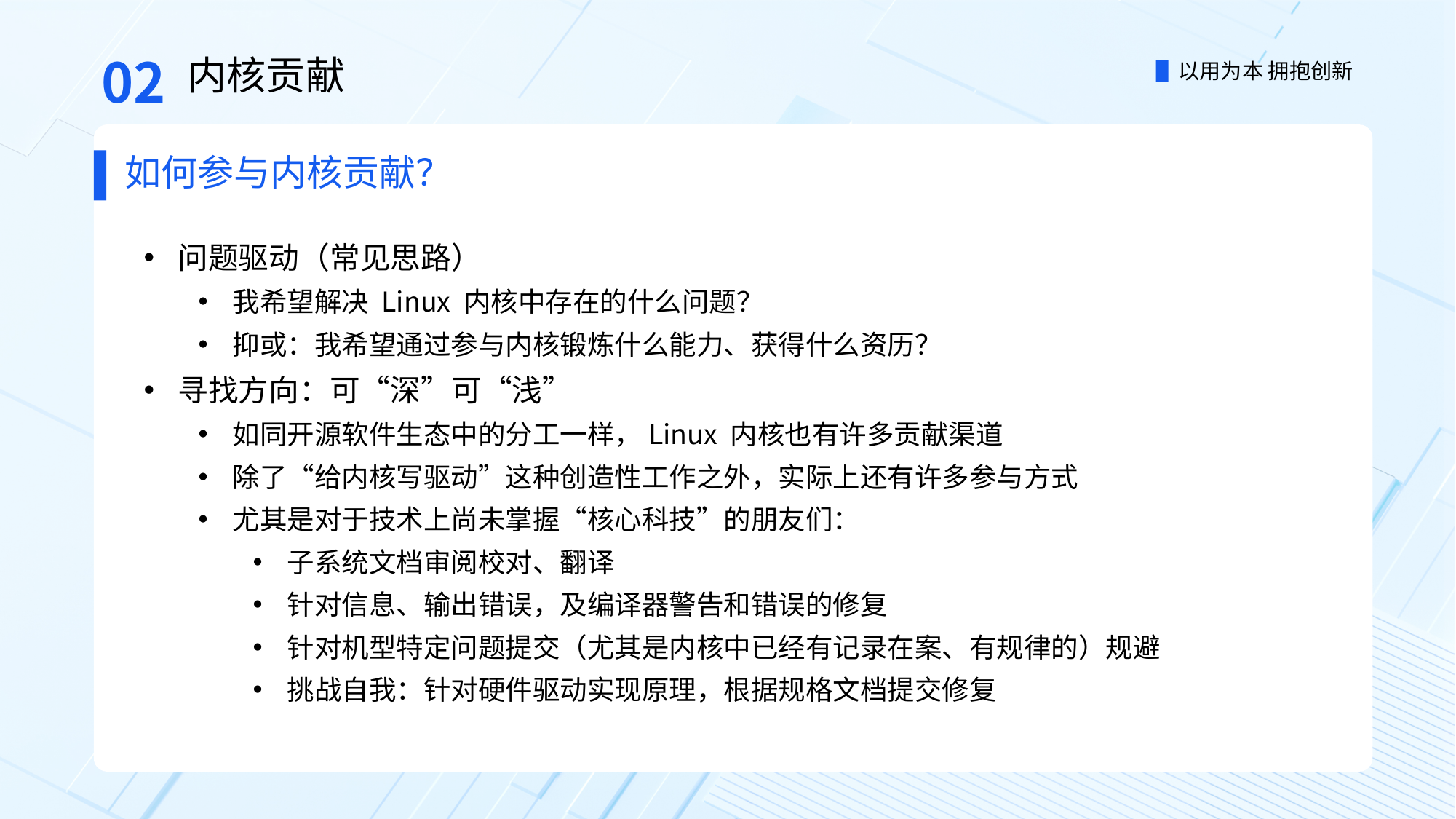

02
内核贡献
如何参与内核贡献？
问题驱动（常见思路）
我希望解决 Linux 内核中存在的什么问题？
抑或：我希望通过参与内核锻炼什么能力、获得什么资历？
寻找方向：可“深”可“浅”
如同开源软件生态中的分工一样，Linux 内核也有许多贡献渠道
除了“给内核写驱动”这种创造性工作之外，实际上还有许多参与方式
尤其是对于技术上尚未掌握“核心科技”的朋友们：
子系统文档审阅校对、翻译
针对信息、输出错误，及编译器警告和错误的修复
针对机型特定问题提交（尤其是内核中已经有记录在案、有规律的）规避
挑战自我：针对硬件驱动实现原理，根据规格文档提交修复